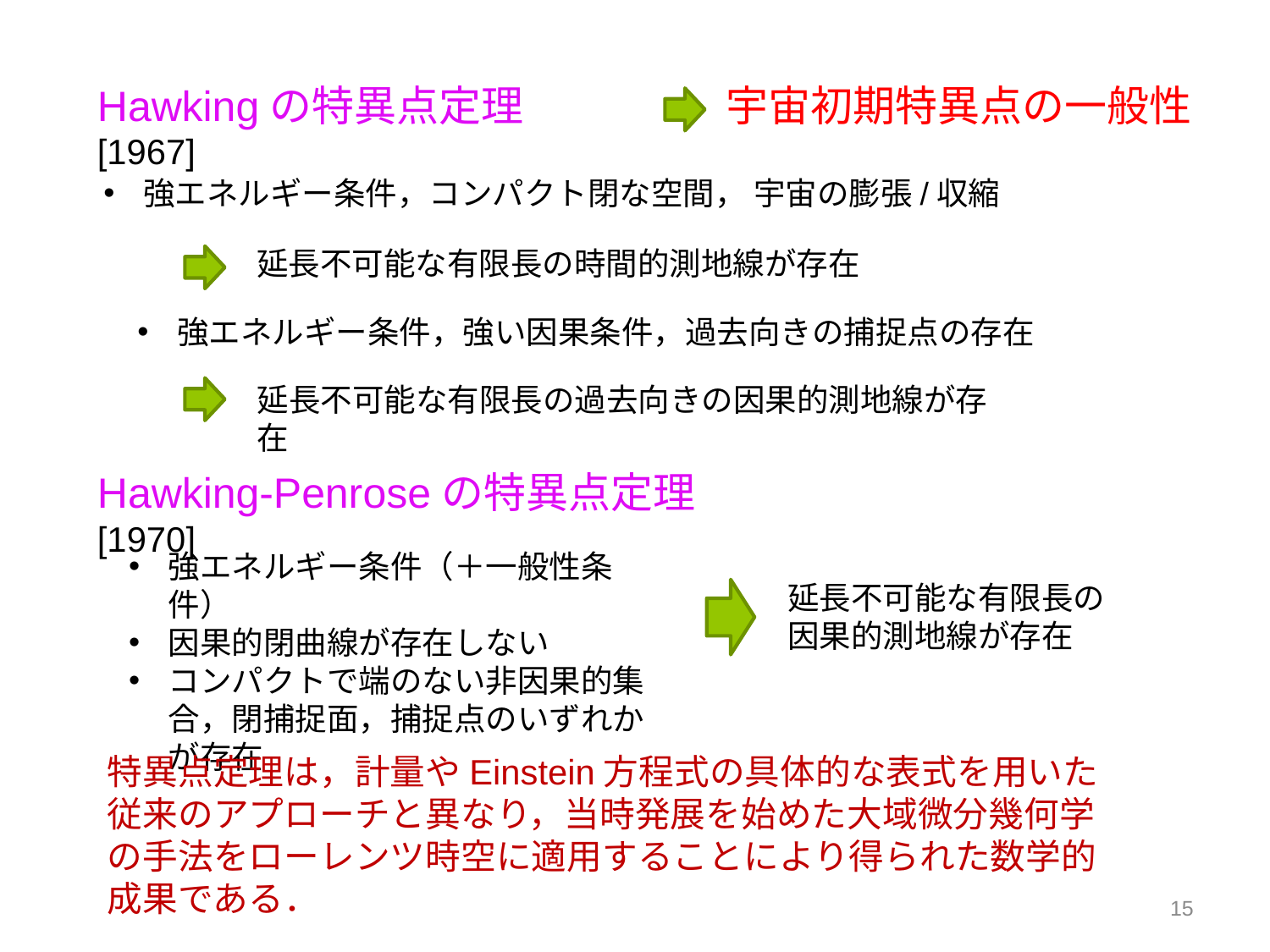

Hawkingの特異点定理 [1967]
宇宙初期特異点の一般性

強エネルギー条件，コンパクト閉な空間， 宇宙の膨張/収縮
延長不可能な有限長の時間的測地線が存在

強エネルギー条件，強い因果条件，過去向きの捕捉点の存在
延長不可能な有限長の過去向きの因果的測地線が存在

Hawking-Penroseの特異点定理 [1970]
強エネルギー条件（＋一般性条件）
因果的閉曲線が存在しない
コンパクトで端のない非因果的集合，閉捕捉面，捕捉点のいずれかが存在
延長不可能な有限長の因果的測地線が存在

特異点定理は，計量やEinstein方程式の具体的な表式を用いた従来のアプローチと異なり，当時発展を始めた大域微分幾何学の手法をローレンツ時空に適用することにより得られた数学的成果である．
15